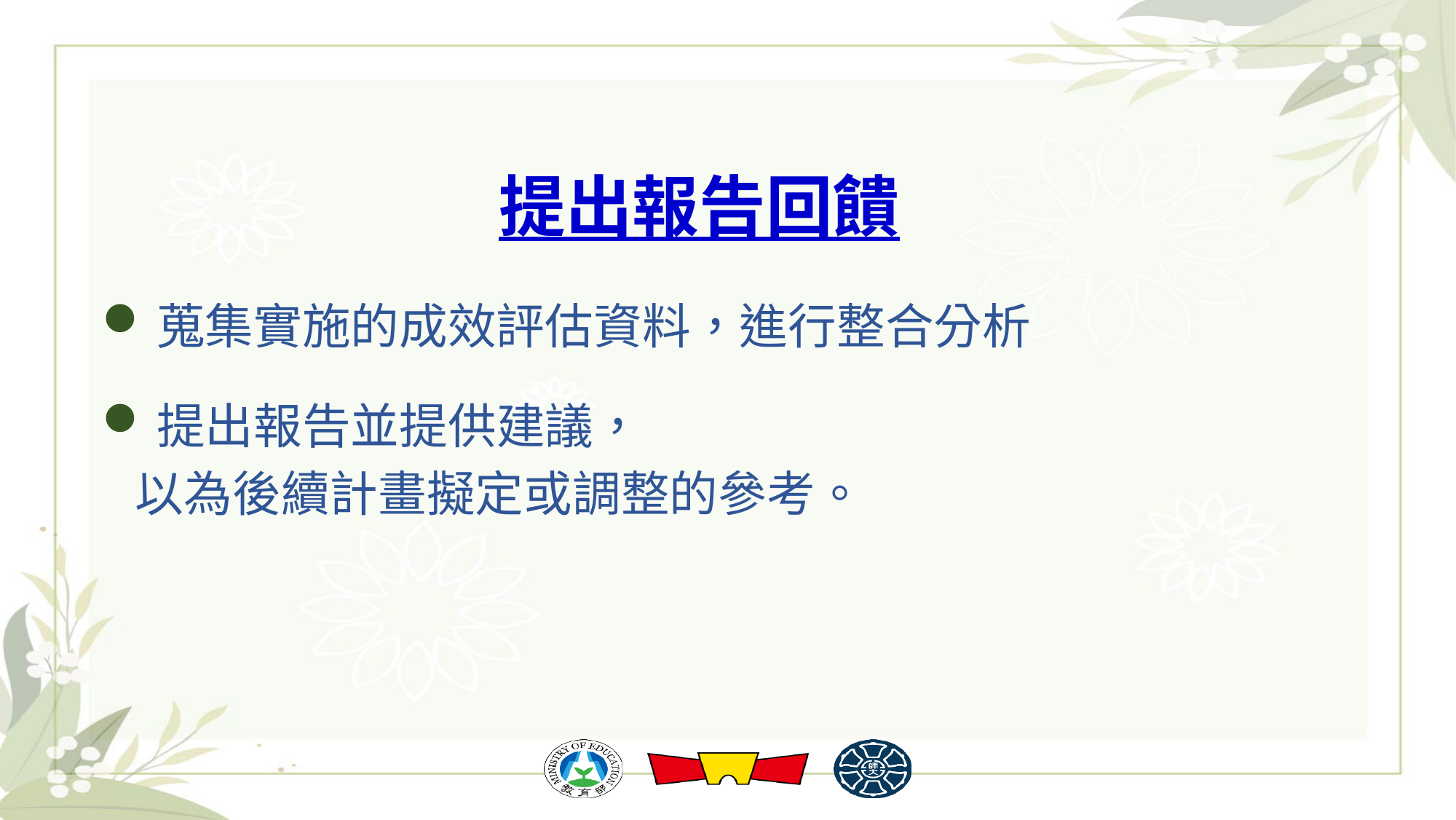

# 提出報告回饋
蒐集實施的成效評估資料，進行整合分析

提出報告並提供建議，
  以為後續計畫擬定或調整的參考。